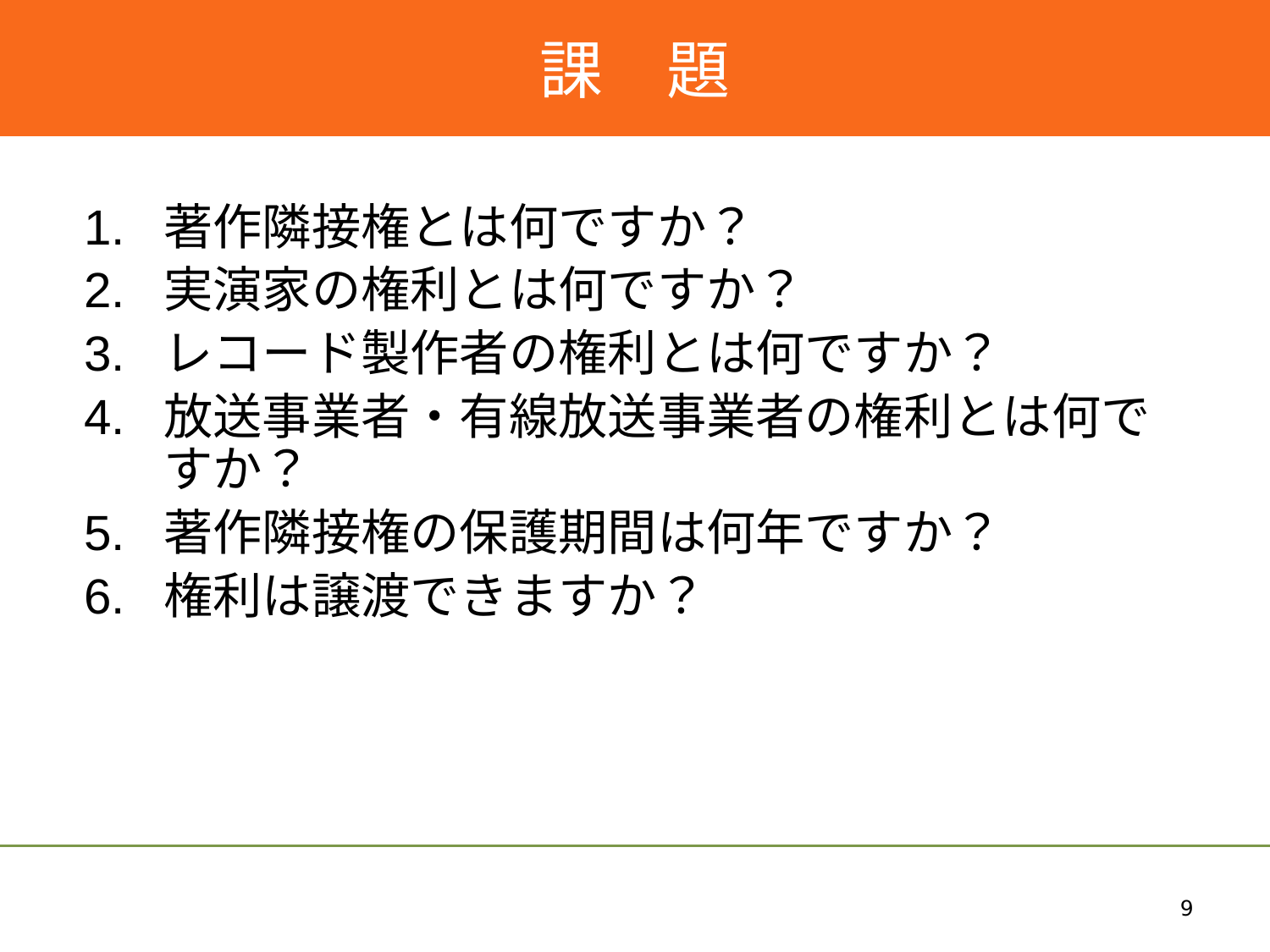

# 課　題

著作隣接権とは何ですか？
実演家の権利とは何ですか？
レコード製作者の権利とは何ですか？
放送事業者・有線放送事業者の権利とは何ですか？
著作隣接権の保護期間は何年ですか？
権利は譲渡できますか？
9